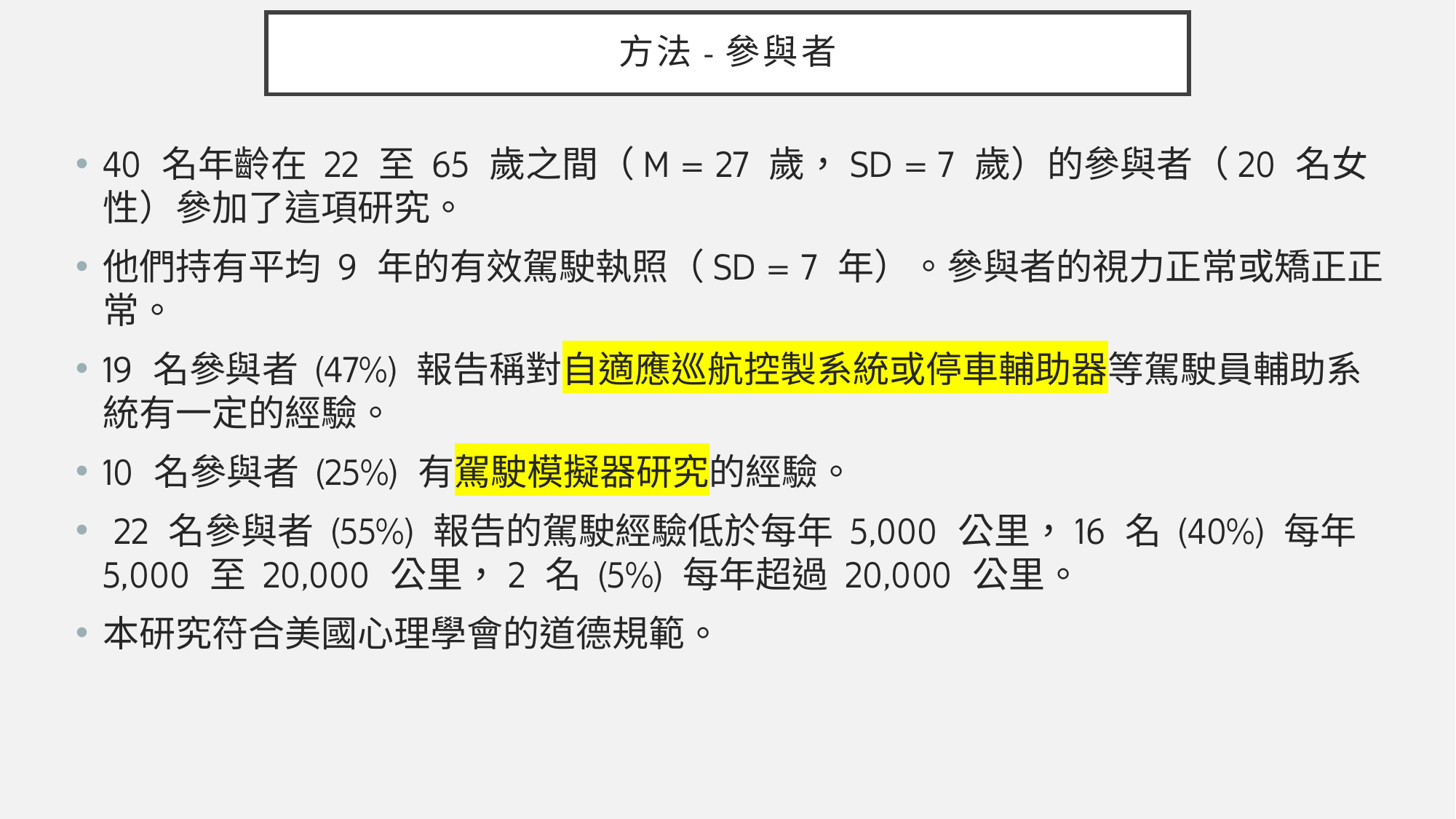

# 方法-參與者
40 名年齡在 22 至 65 歲之間（M = 27 歲，SD = 7 歲）的參與者（20 名女性）參加了這項研究。
他們持有平均 9 年的有效駕駛執照（SD = 7 年）。參與者的視力正常或矯正正常。
19 名參與者 (47%) 報告稱對自適應巡航控製系統或停車輔助器等駕駛員輔助系統有一定的經驗。
10 名參與者 (25%) 有駕駛模擬器研究的經驗。
 22 名參與者 (55%) 報告的駕駛經驗低於每年 5,000 公里，16 名 (40%) 每年 5,000 至 20,000 公里，2 名 (5%) 每年超過 20,000 公里。
本研究符合美國心理學會的道德規範。